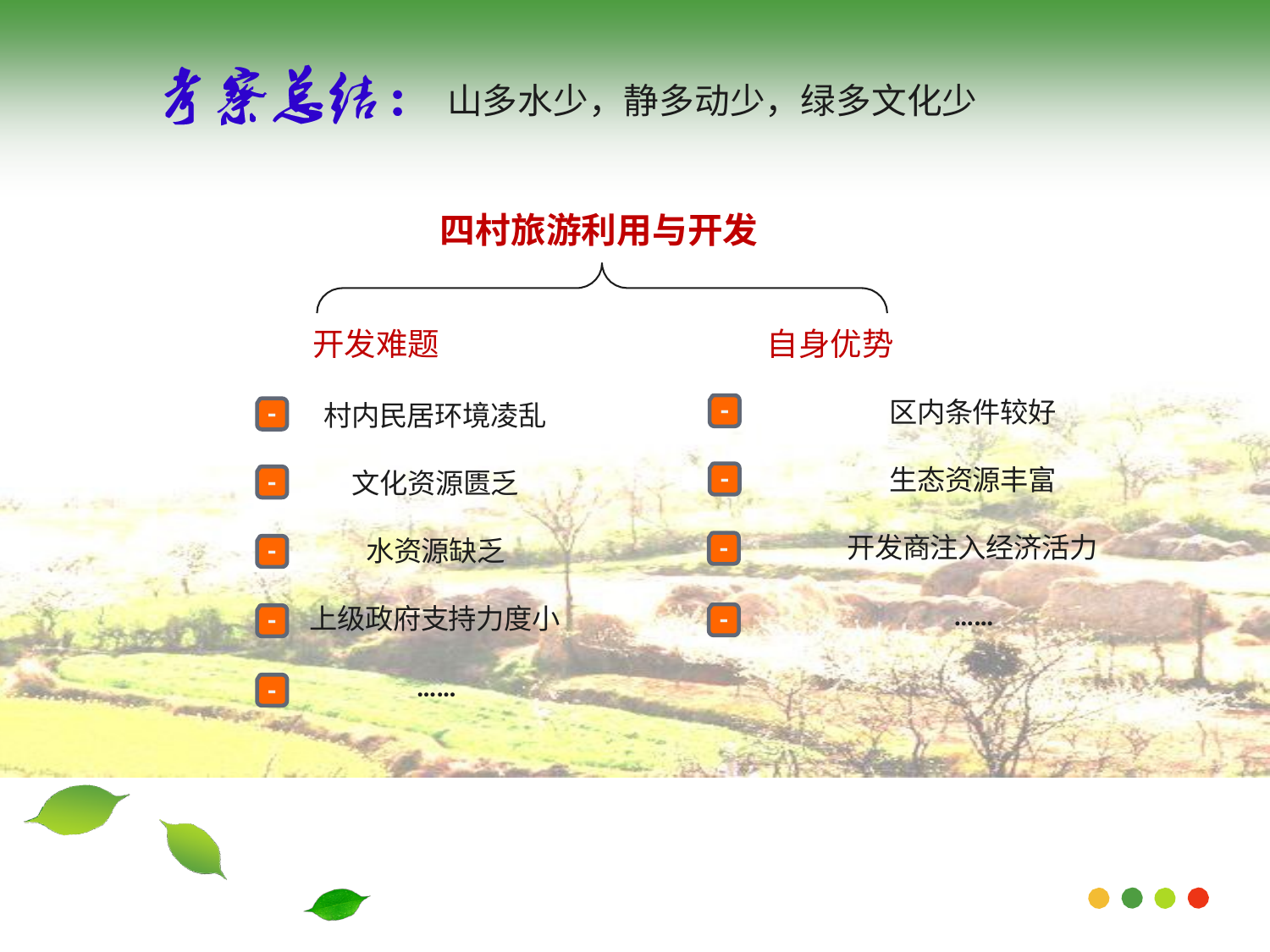

# 山多水少，静多动少，绿多文化少

四村旅游利用与开发

开发难题
自身优势
-
区内条件较好

-
村内民居环境凌乱

-
生态资源丰富
-

文化资源匮乏

-
开发商注入经济活力
-

水资源缺乏

……
上级政府支持力度小
-
-

……
-